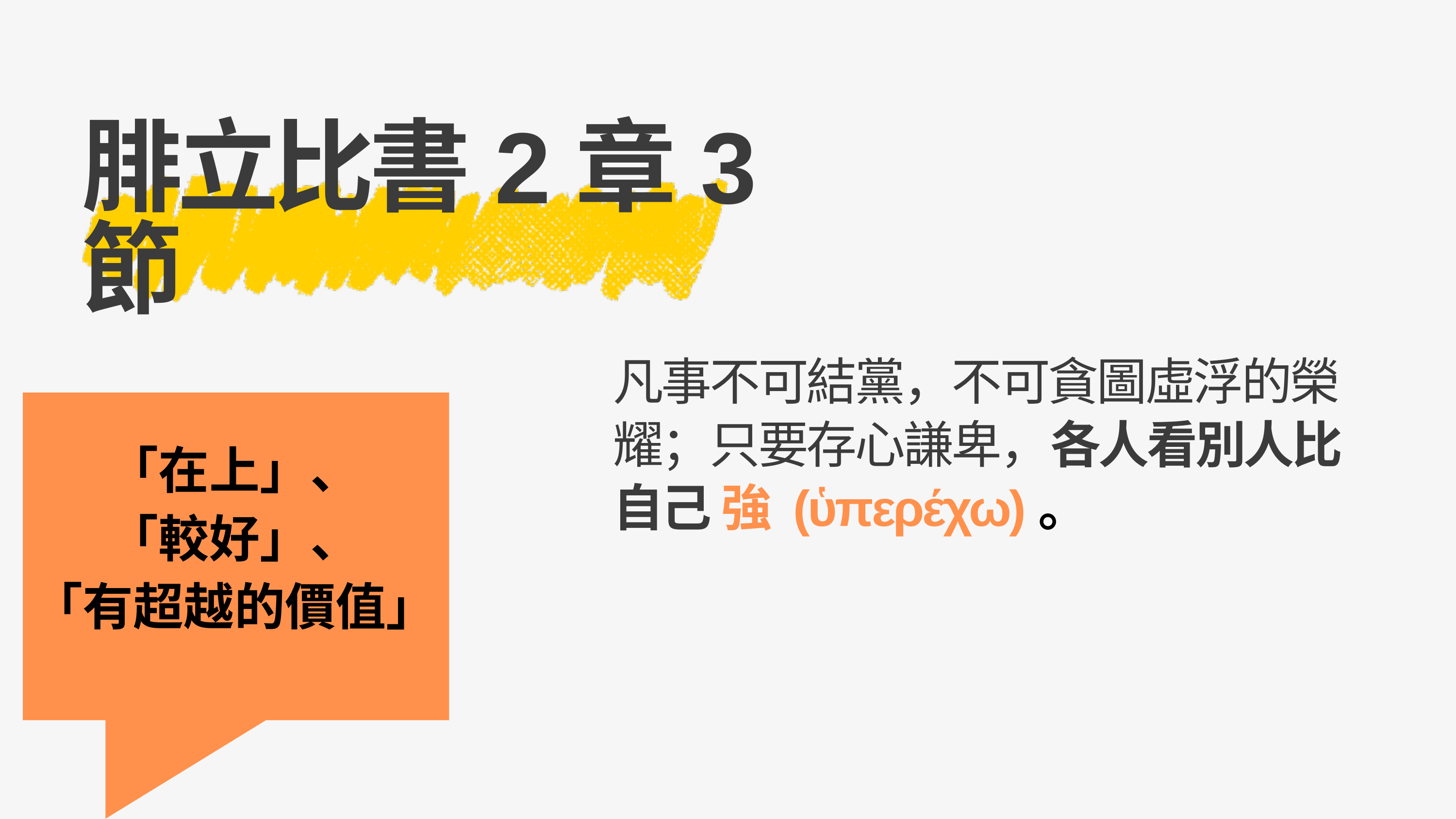

腓立比書2章3節

「在上」、
「較好」、
「有超越的價值」

凡事不可結黨，不可貪圖虛浮的榮耀；只要存心謙卑，各人看別人比自己 強 (ὑπερέχω)。各人不要單顧自己的事，也要顧別人的事。